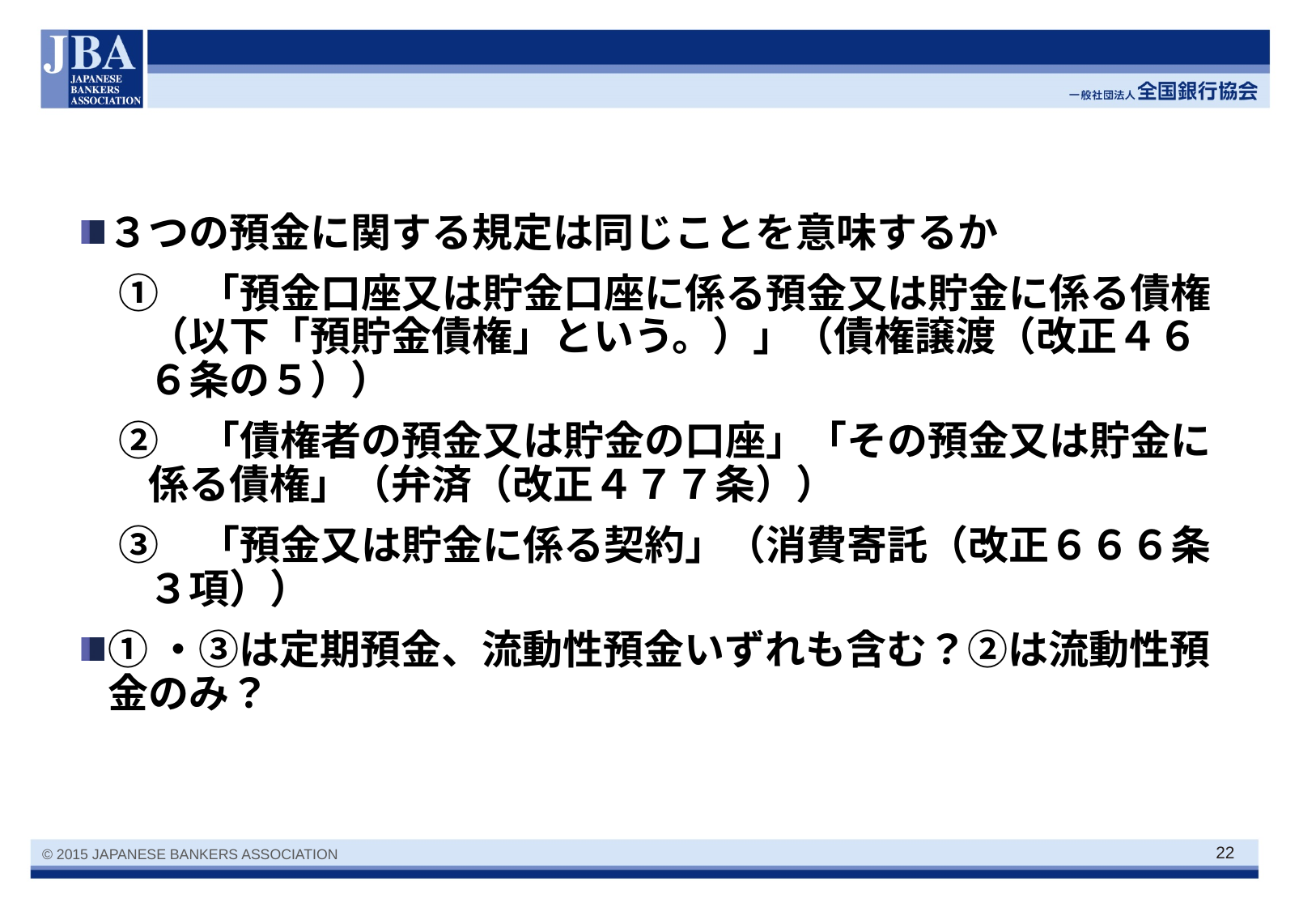

#
３つの預金に関する規定は同じことを意味するか
　①　「預金口座又は貯金口座に係る預金又は貯金に係る債権（以下「預貯金債権」という。）」（債権譲渡（改正４６６条の５））
　②　「債権者の預金又は貯金の口座」「その預金又は貯金に係る債権」（弁済（改正４７７条））
　③　「預金又は貯金に係る契約」（消費寄託（改正６６６条３項））
①・③は定期預金、流動性預金いずれも含む？②は流動性預金のみ？